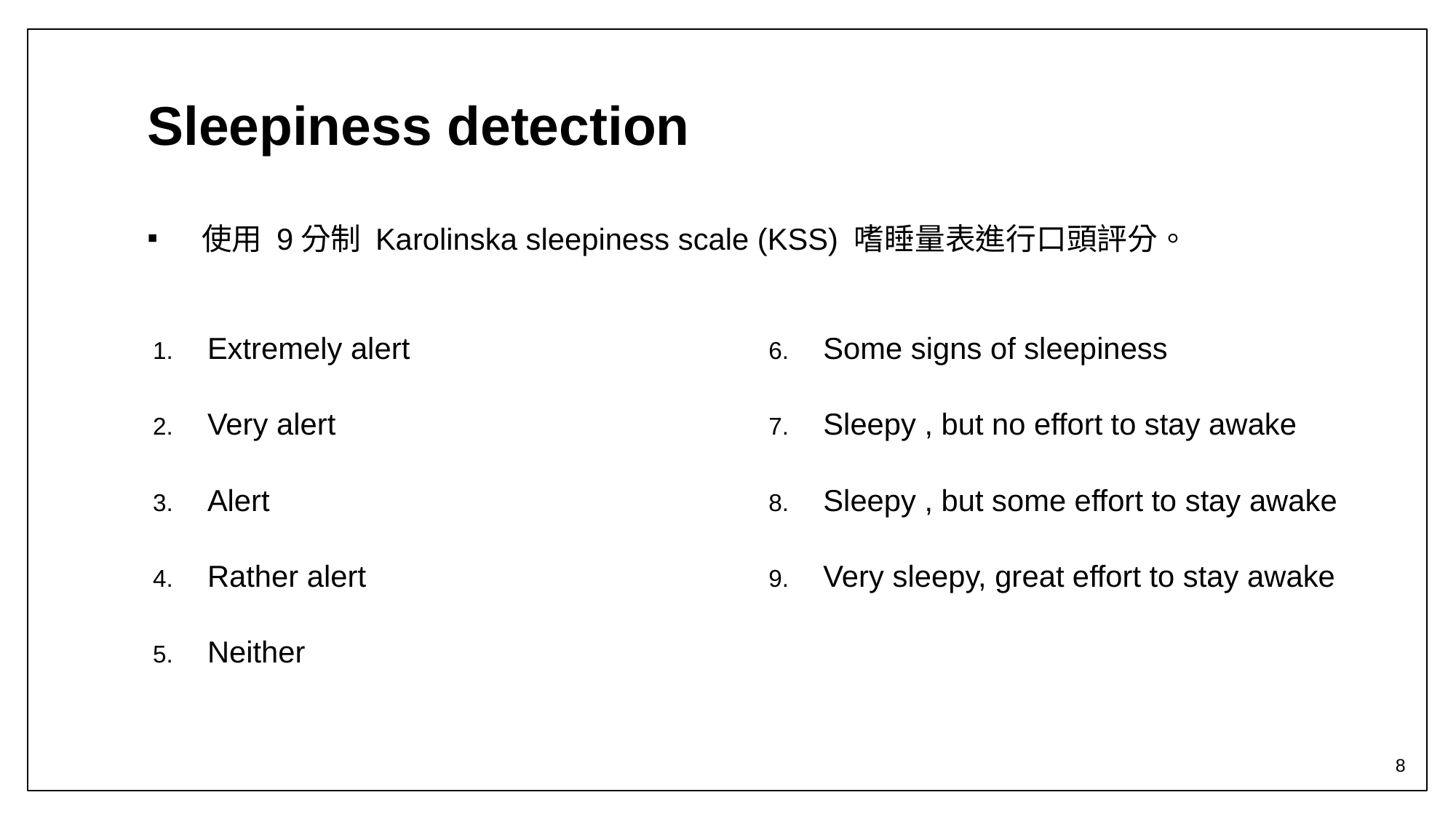

# Sleepiness detection
使用 9分制 Karolinska sleepiness scale (KSS) 嗜睡量表進行口頭評分。
Extremely alert
Very alert
Alert
Rather alert
Neither

Some signs of sleepiness
Sleepy , but no effort to stay awake
Sleepy , but some effort to stay awake
Very sleepy, great effort to stay awake

8